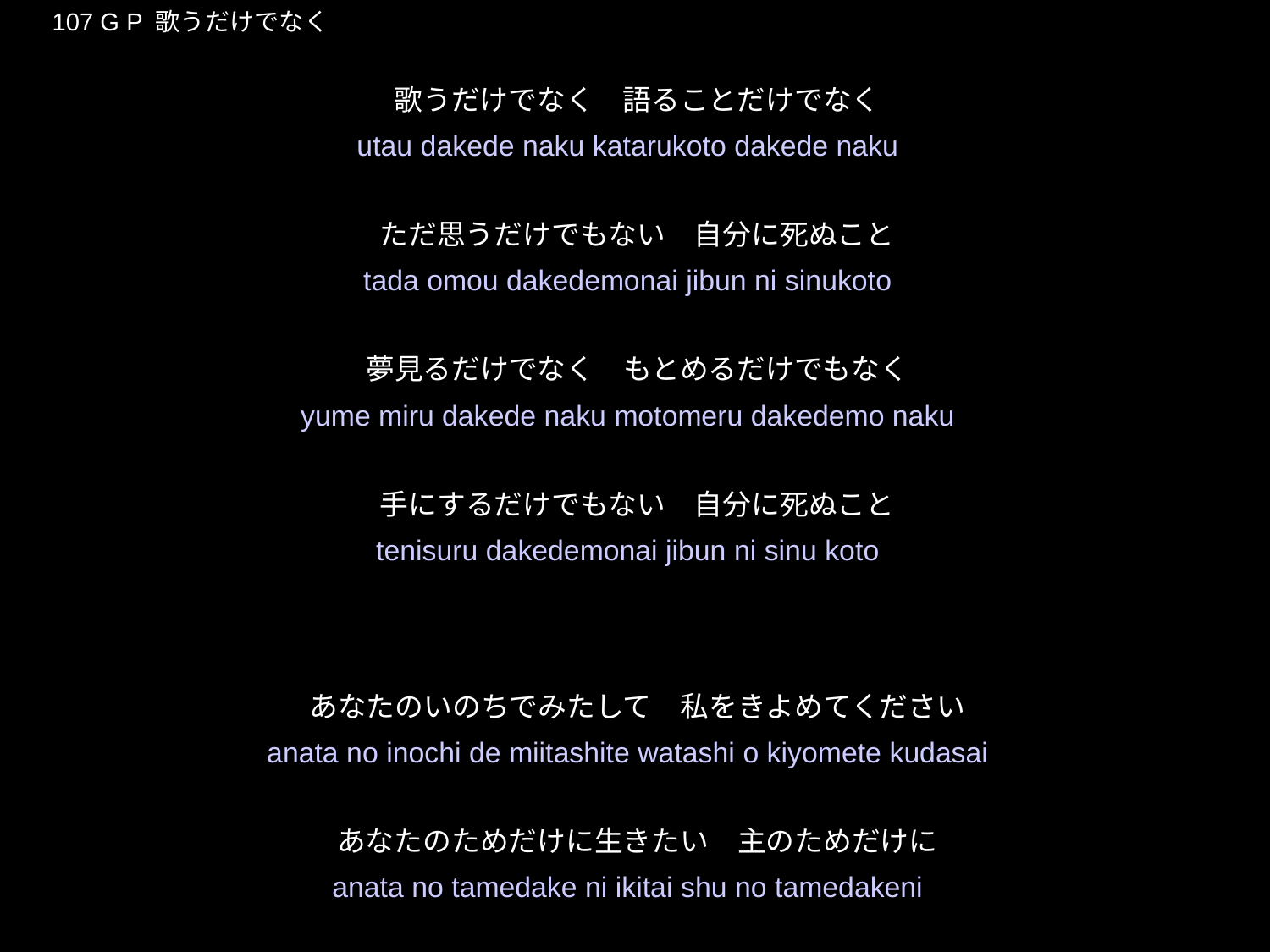

うたうだけでなく
★P
107 G P 歌うだけでなく
歌うだけでなく　語ることだけでなく

ただ思うだけでもない　自分に死ぬこと

夢見るだけでなく　もとめるだけでもなく

手にするだけでもない　自分に死ぬこと

あなたのいのちでみたして　私をきよめてください

あなたのためだけに生きたい　主のためだけに
★２
utau dakede naku katarukoto dakede naku

tada omou dakedemonai jibun ni sinukoto

yume miru dakede naku motomeru dakedemo naku

tenisuru dakedemonai jibun ni sinu koto

anata no inochi de miitashite watashi o kiyomete kudasai

anata no tamedake ni ikitai shu no tamedakeni